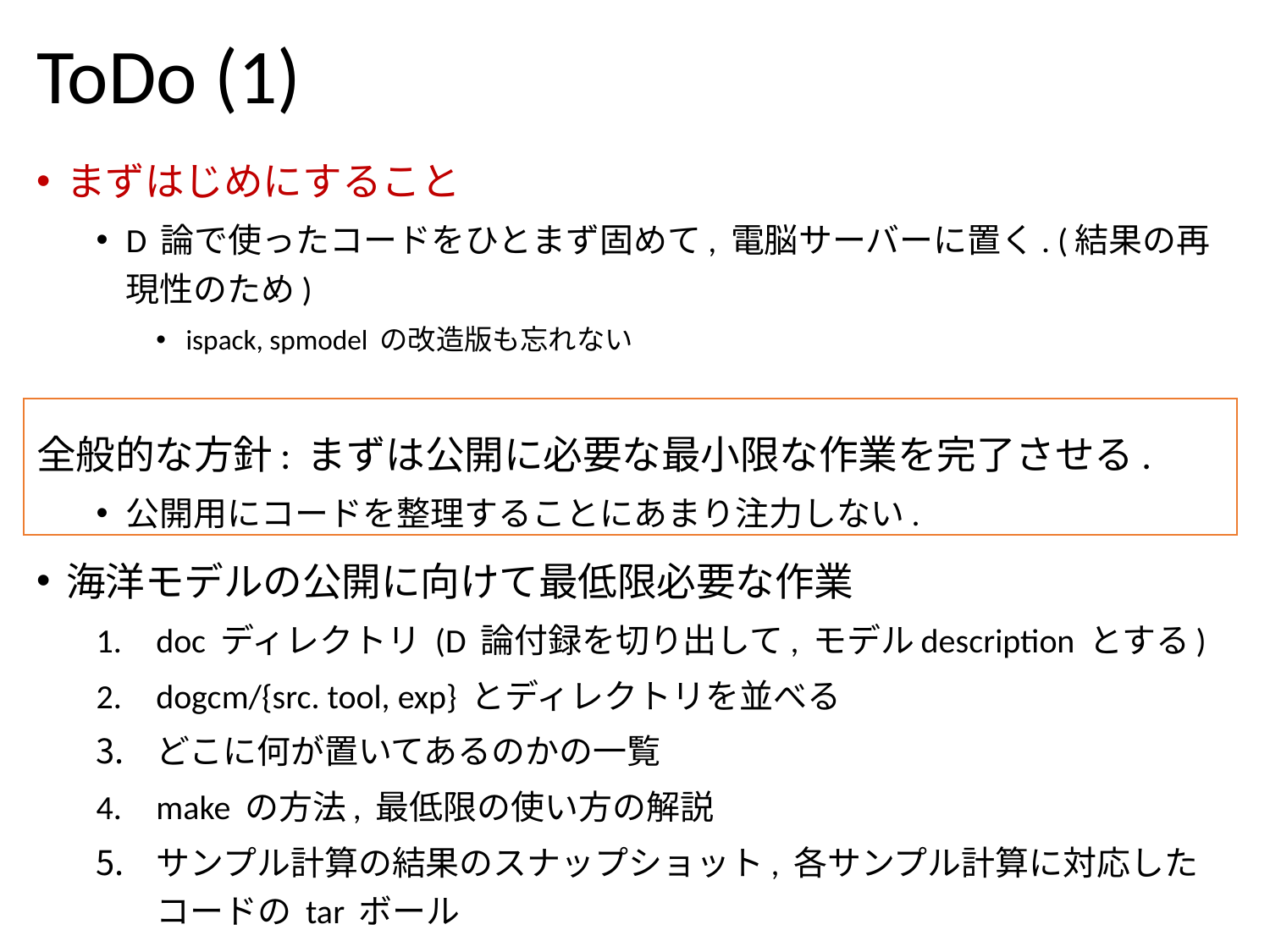

# ToDo (1)
まずはじめにすること
D 論で使ったコードをひとまず固めて, 電脳サーバーに置く. (結果の再現性のため)
ispack, spmodel の改造版も忘れない

全般的な方針: まずは公開に必要な最小限な作業を完了させる.
公開用にコードを整理することにあまり注力しない.
海洋モデルの公開に向けて最低限必要な作業
doc ディレクトリ (D 論付録を切り出して, モデルdescription とする)
dogcm/{src. tool, exp} とディレクトリを並べる
どこに何が置いてあるのかの一覧
make の方法, 最低限の使い方の解説
サンプル計算の結果のスナップショット, 各サンプル計算に対応したコードの tar ボール